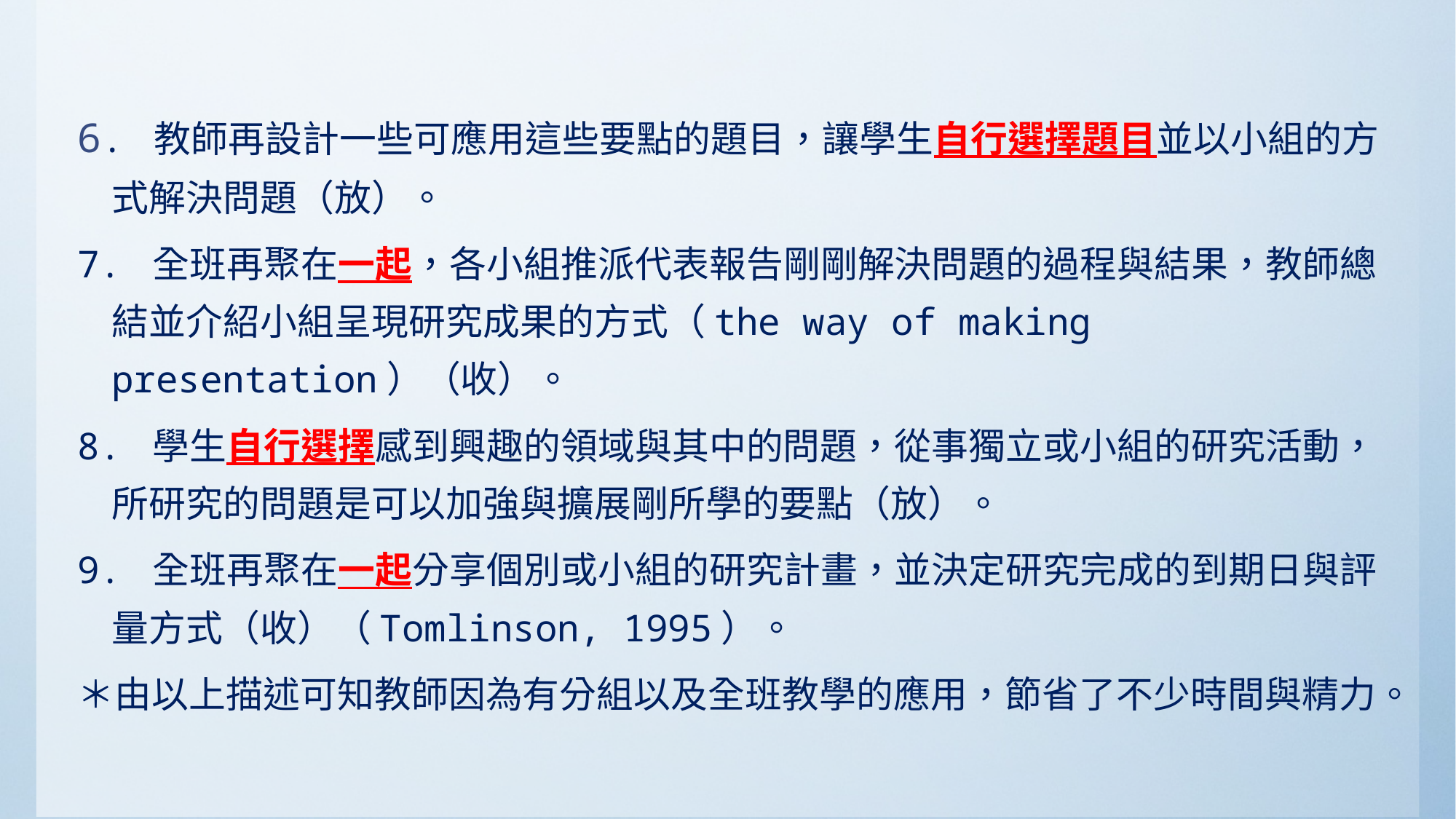

6. 教師再設計一些可應用這些要點的題目，讓學生自行選擇題目並以小組的方式解決問題（放）。
7. 全班再聚在一起，各小組推派代表報告剛剛解決問題的過程與結果，教師總結並介紹小組呈現研究成果的方式（the way of making presentation）（收）。
8. 學生自行選擇感到興趣的領域與其中的問題，從事獨立或小組的研究活動，所研究的問題是可以加強與擴展剛所學的要點（放）。
9. 全班再聚在一起分享個別或小組的研究計畫，並決定研究完成的到期日與評量方式（收）（Tomlinson, 1995）。
＊由以上描述可知教師因為有分組以及全班教學的應用，節省了不少時間與精力。